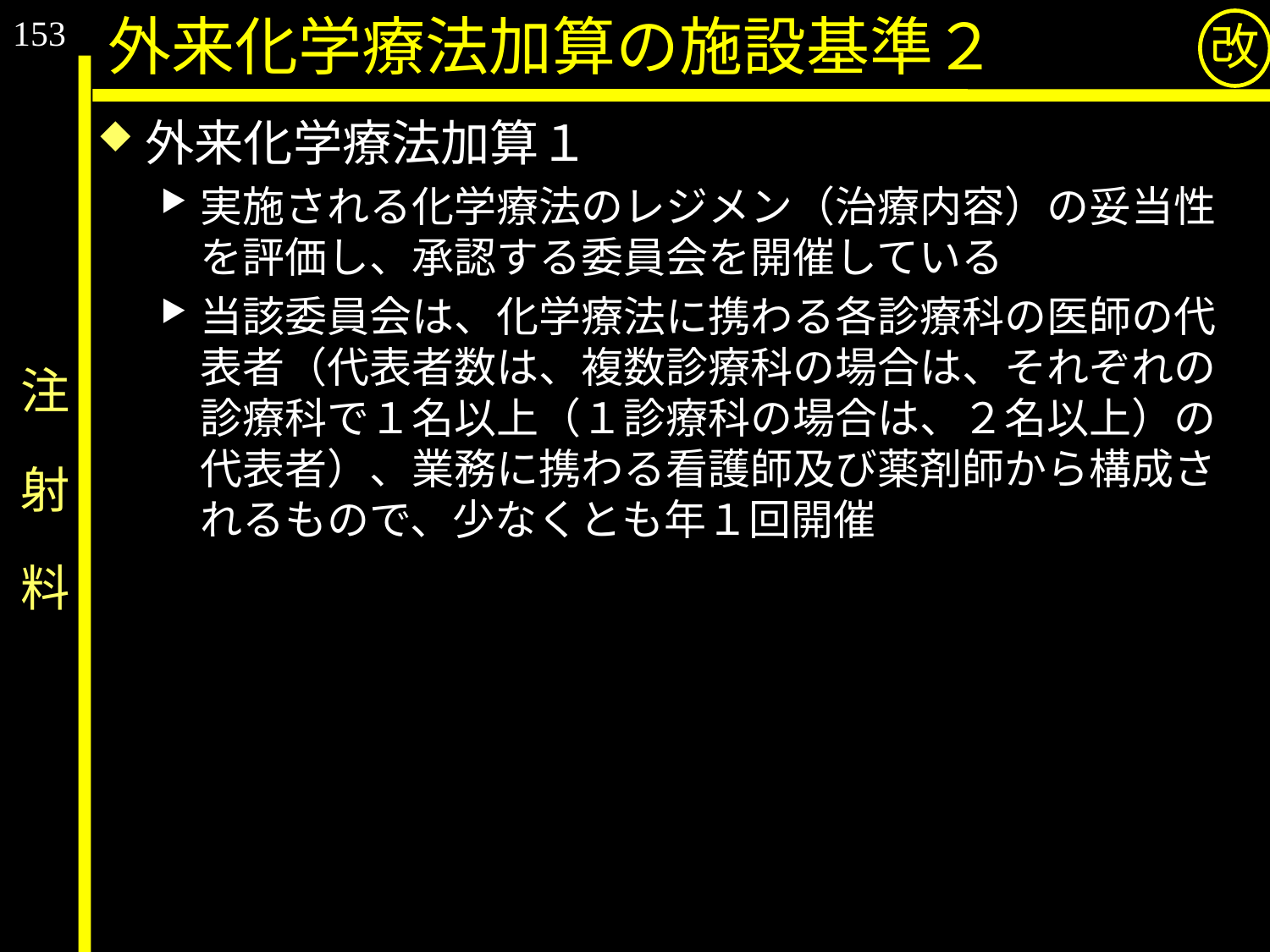

153
外来化学療法加算の施設基準２
改

外来化学療法加算１
実施される化学療法のレジメン（治療内容）の妥当性を評価し、承認する委員会を開催している
当該委員会は、化学療法に携わる各診療科の医師の代表者（代表者数は、複数診療科の場合は、それぞれの診療科で１名以上（１診療科の場合は、２名以上）の代表者）、業務に携わる看護師及び薬剤師から構成されるもので、少なくとも年１回開催
# 注　射　料